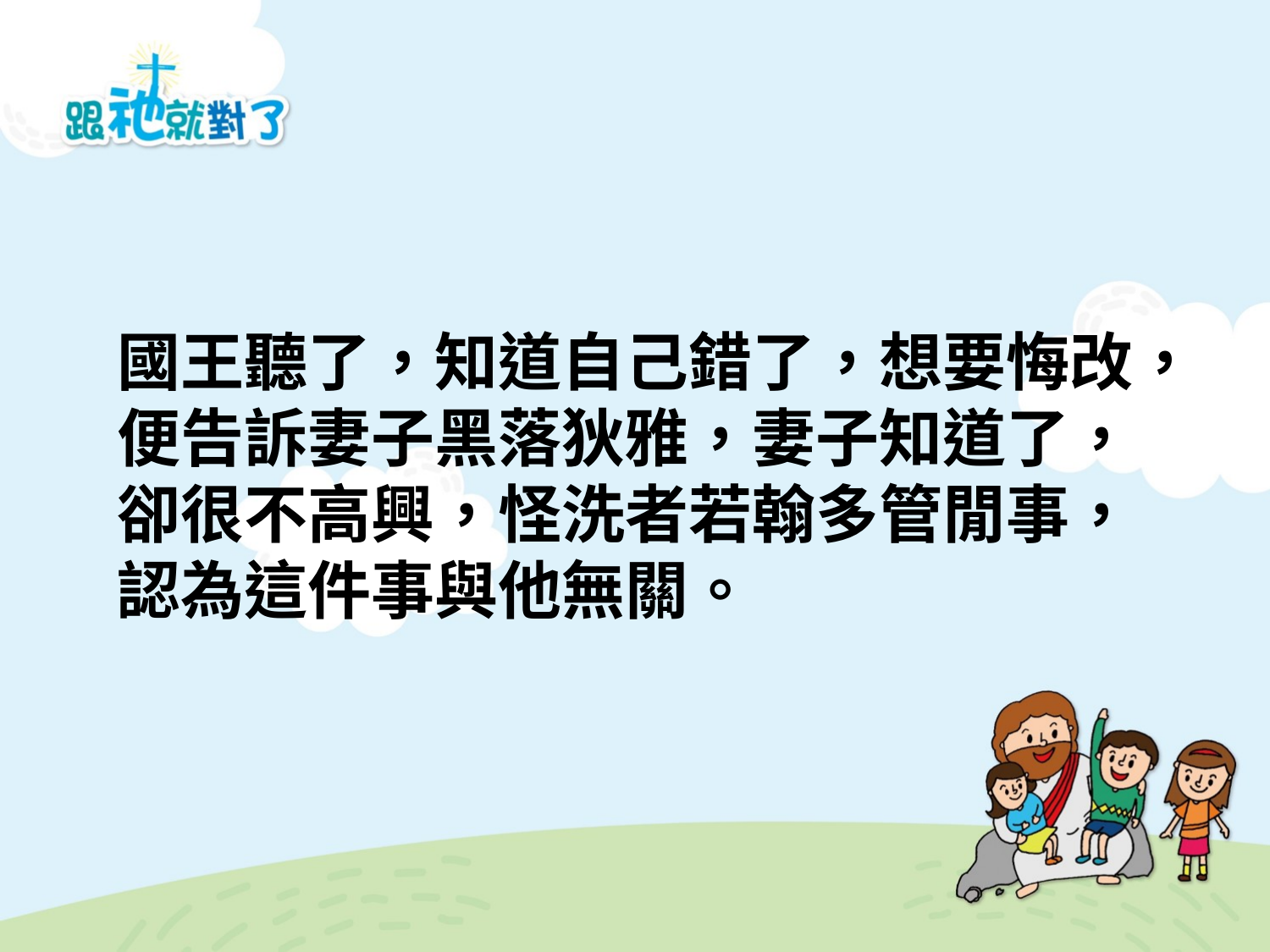

國王聽了，知道自己錯了，想要悔改，便告訴妻子黑落狄雅，妻子知道了，卻很不高興，怪洗者若翰多管閒事，認為這件事與他無關。